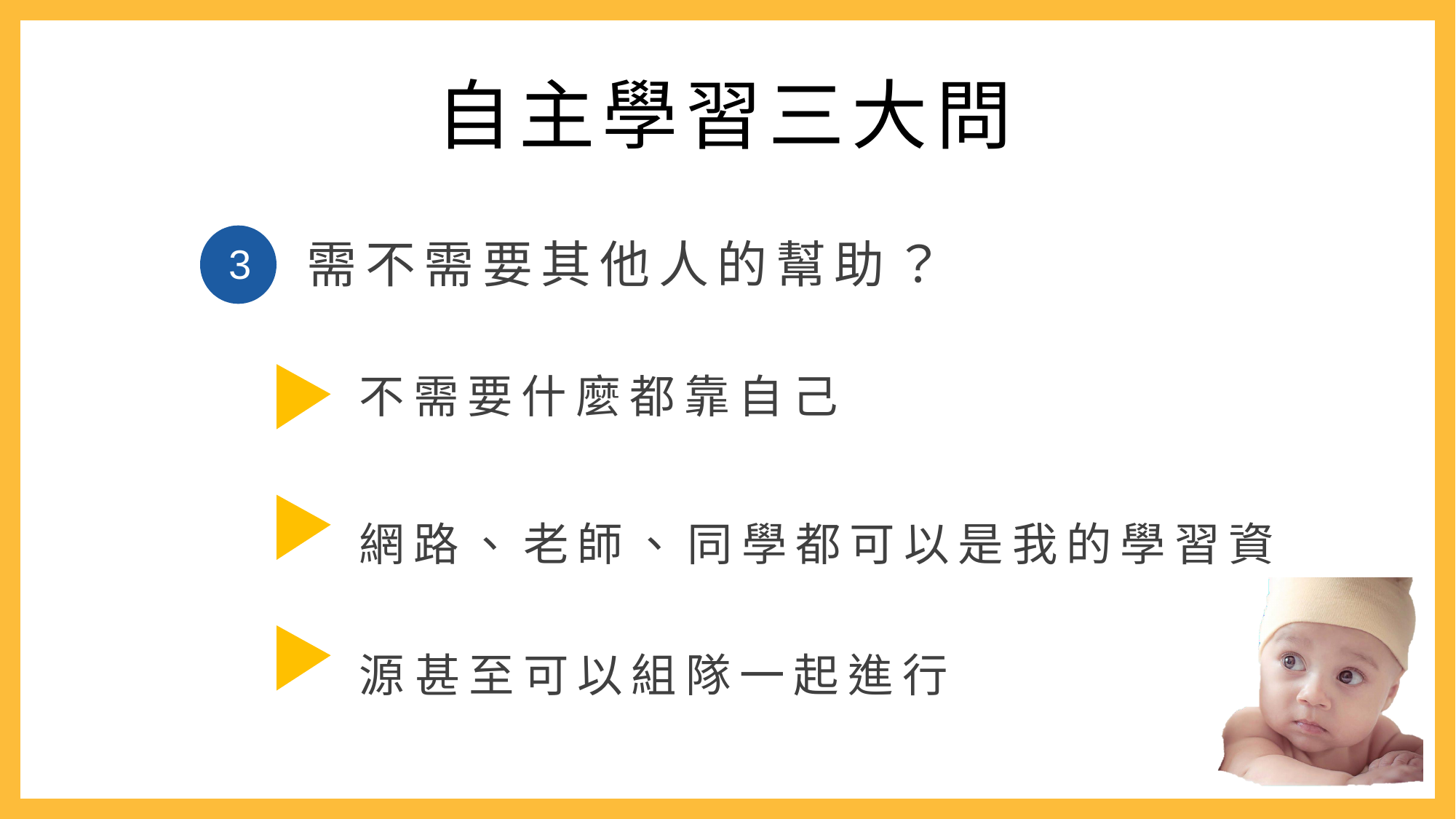

# 自主學習三大問

需不需要其他人的幫助？
3

不需要什麼都靠自己
網路、 老師、 同學都可以是我的學習資源 甚至可以組隊一起進行